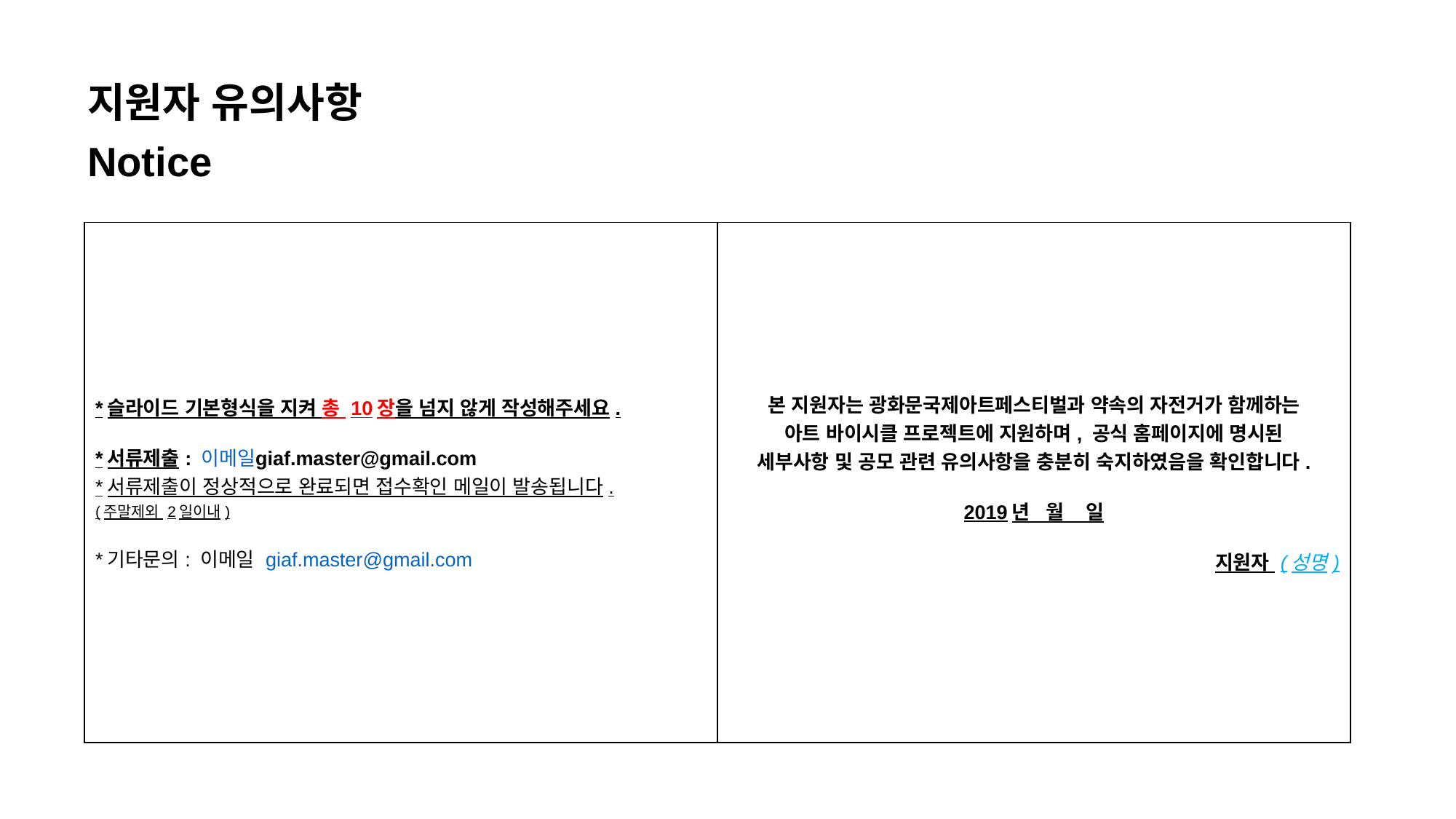

지원자 유의사항
Notice
| \*슬라이드 기본형식을 지켜 총 10장을 넘지 않게 작성해주세요. \*서류제출: 이메일giaf.master@gmail.com \*서류제출이 정상적으로 완료되면 접수확인 메일이 발송됩니다. (주말제외 2일이내) \*기타문의: 이메일 giaf.master@gmail.com | 본 지원자는 광화문국제아트페스티벌과 약속의 자전거가 함께하는 아트 바이시클 프로젝트에 지원하며, 공식 홈페이지에 명시된 세부사항 및 공모 관련 유의사항을 충분히 숙지하였음을 확인합니다. 2019년 월 일 지원자 (성명) |
| --- | --- |